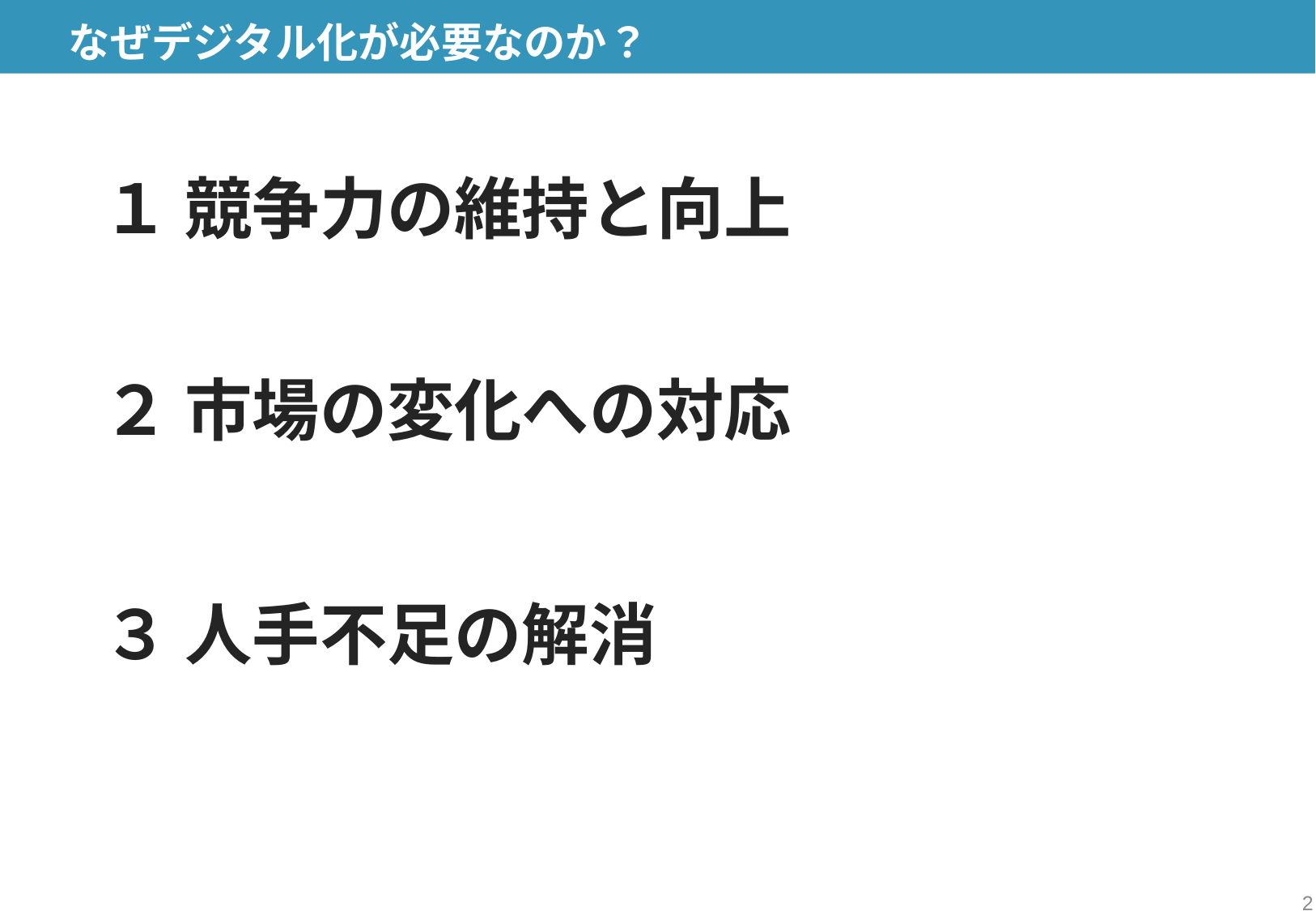

# なぜデジタル化が必要なのか？
２ 市場の変化への対応
１ 競争力の維持と向上
３ 人手不足の解消